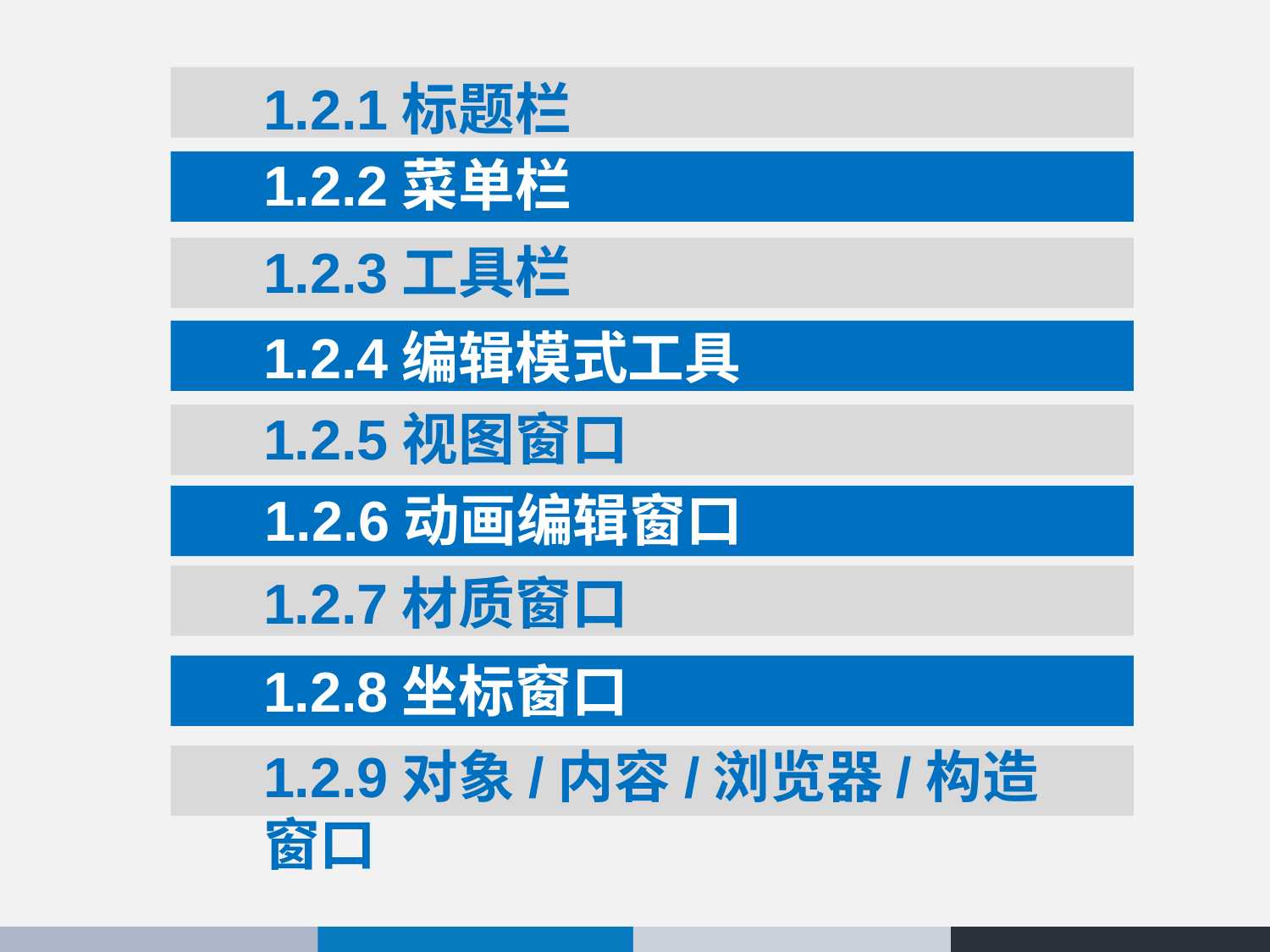

# 1.2.1标题栏

1.2.2菜单栏
1.2.3工具栏

1.2.4编辑模式工具

1.2.5视图窗口

1.2.6动画编辑窗口

1.2.7材质窗口

1.2.8坐标窗口

1.2.9对象/内容/浏览器/构造窗口